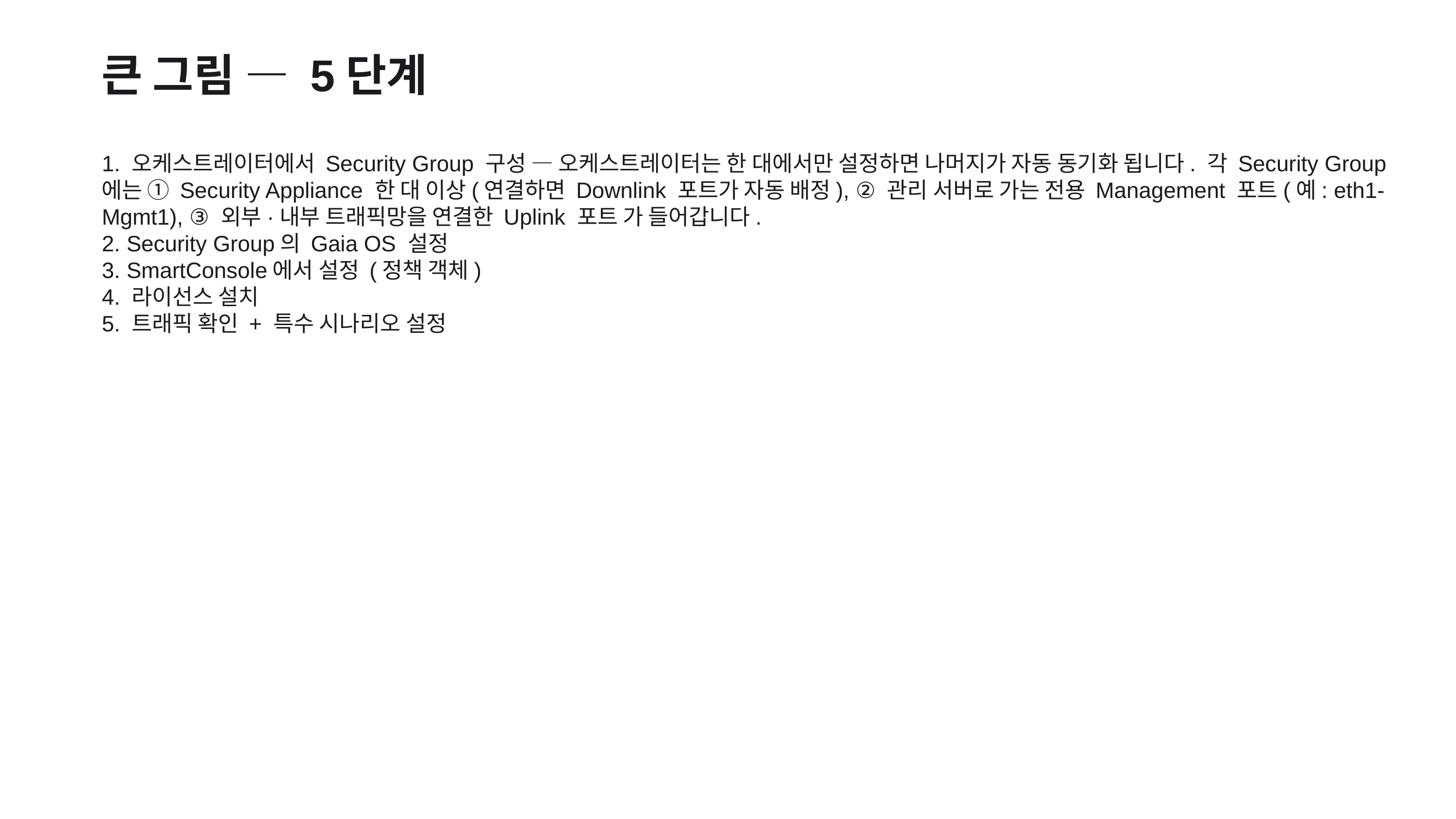

큰 그림 — 5단계
1. 오케스트레이터에서 Security Group 구성 — 오케스트레이터는 한 대에서만 설정하면 나머지가 자동 동기화 됩니다. 각 Security Group에는 ① Security Appliance 한 대 이상(연결하면 Downlink 포트가 자동 배정), ② 관리 서버로 가는 전용 Management 포트(예: eth1-Mgmt1), ③ 외부·내부 트래픽망을 연결한 Uplink 포트 가 들어갑니다.
2. Security Group의 Gaia OS 설정
3. SmartConsole에서 설정 (정책 객체)
4. 라이선스 설치
5. 트래픽 확인 + 특수 시나리오 설정